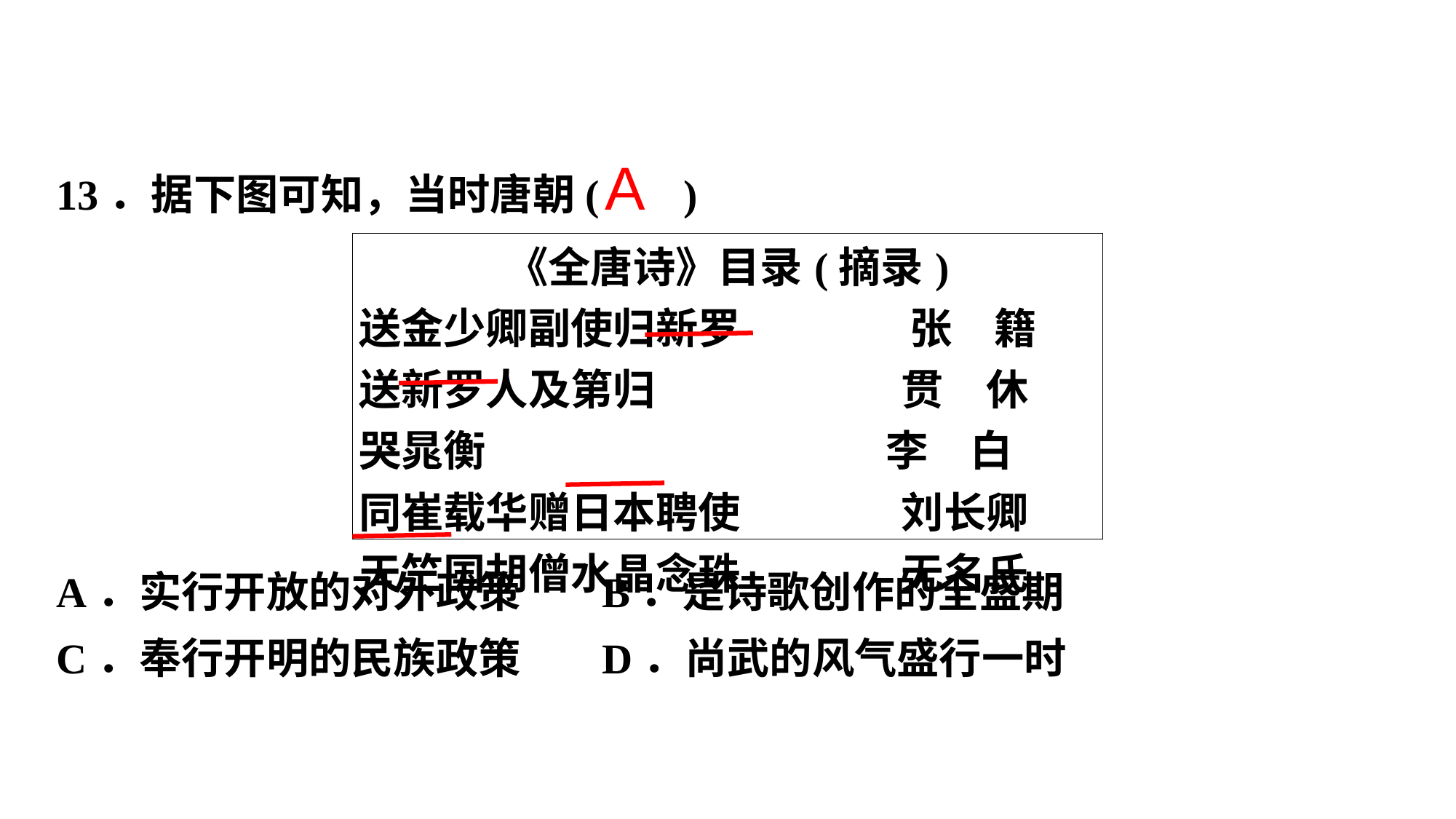

A
13．据下图可知，当时唐朝(        )

A．实行开放的对外政策	B．是诗歌创作的全盛期
C．奉行开明的民族政策	D．尚武的风气盛行一时
| 《全唐诗》目录(摘录) 送金少卿副使归新罗　　　　张　籍 送新罗人及第归　 贯　休 哭晁衡　 李　白 同崔载华赠日本聘使　 刘长卿 天竺国胡僧水晶念珠　 无名氏 |
| --- |